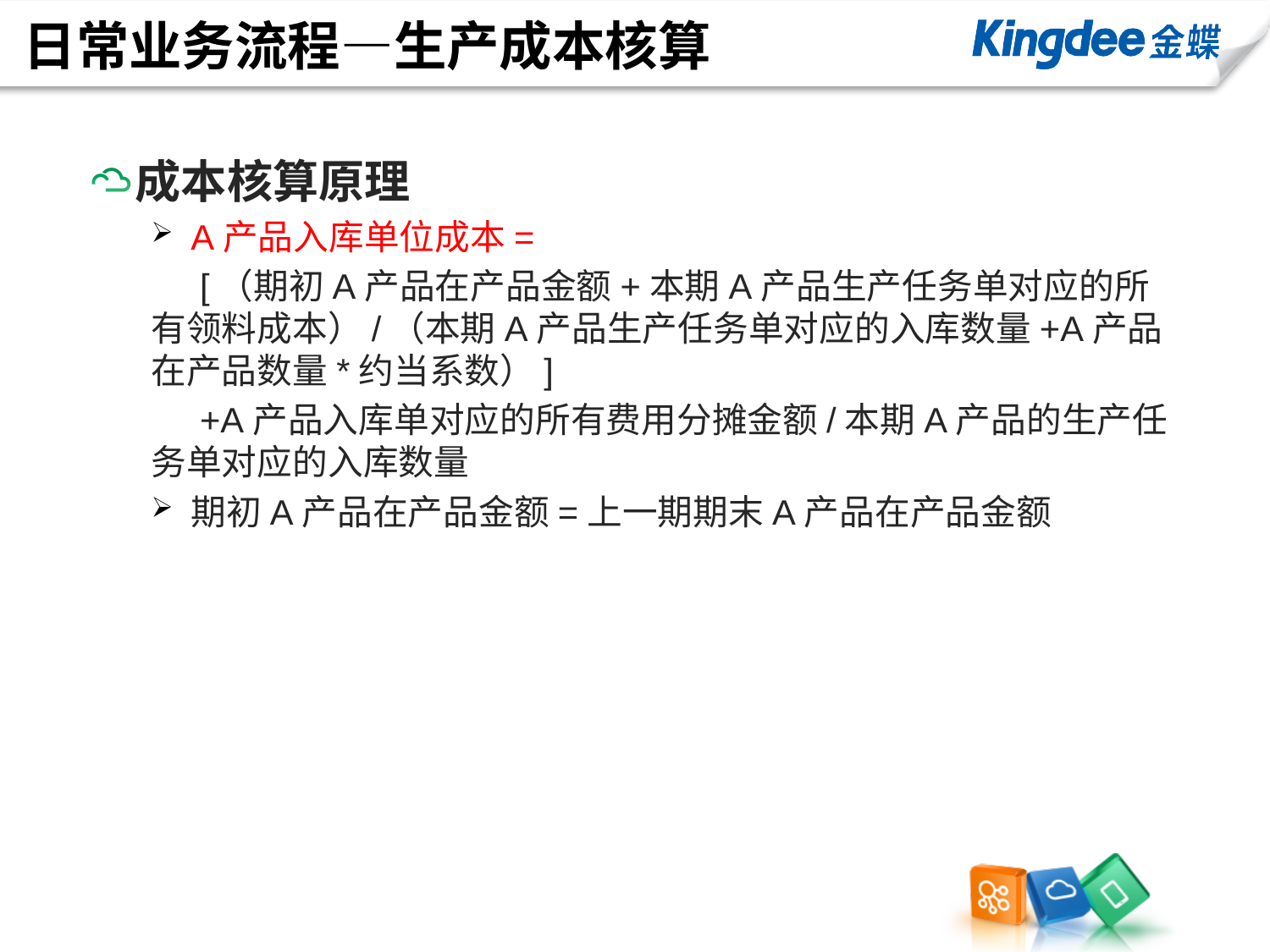

日常业务流程—生产成本核算
成本核算原理
A产品入库单位成本=
     [（期初A产品在产品金额+本期A产品生产任务单对应的所有领料成本）/（本期A产品生产任务单对应的入库数量+A产品在产品数量*约当系数）]
     +A产品入库单对应的所有费用分摊金额/本期A产品的生产任务单对应的入库数量
期初A产品在产品金额=上一期期末A产品在产品金额